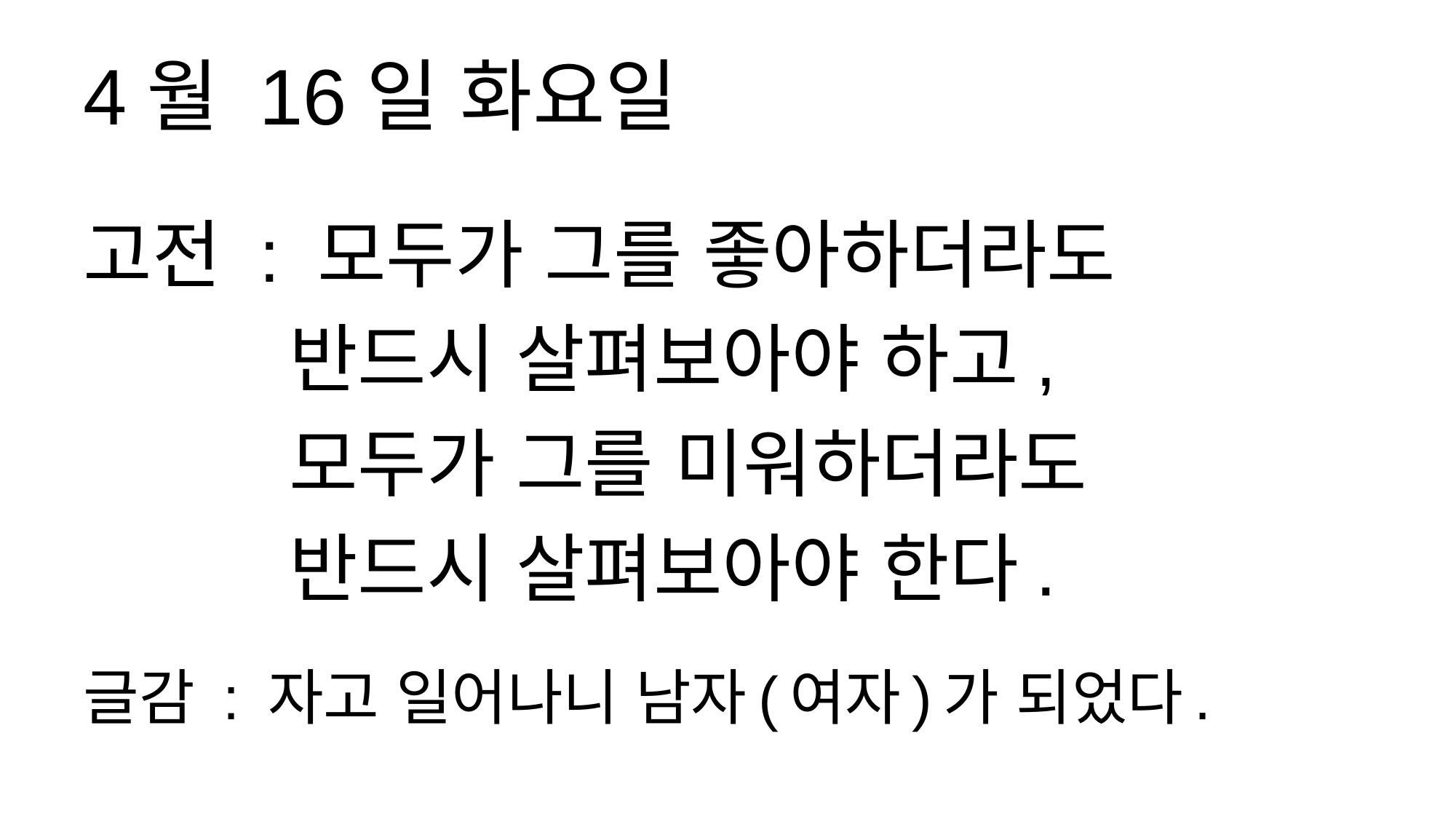

4월 16일 화요일
고전 : 모두가 그를 좋아하더라도
         반드시 살펴보아야 하고,
         모두가 그를 미워하더라도
         반드시 살펴보아야 한다.
글감 : 자고 일어나니 남자(여자)가 되었다.